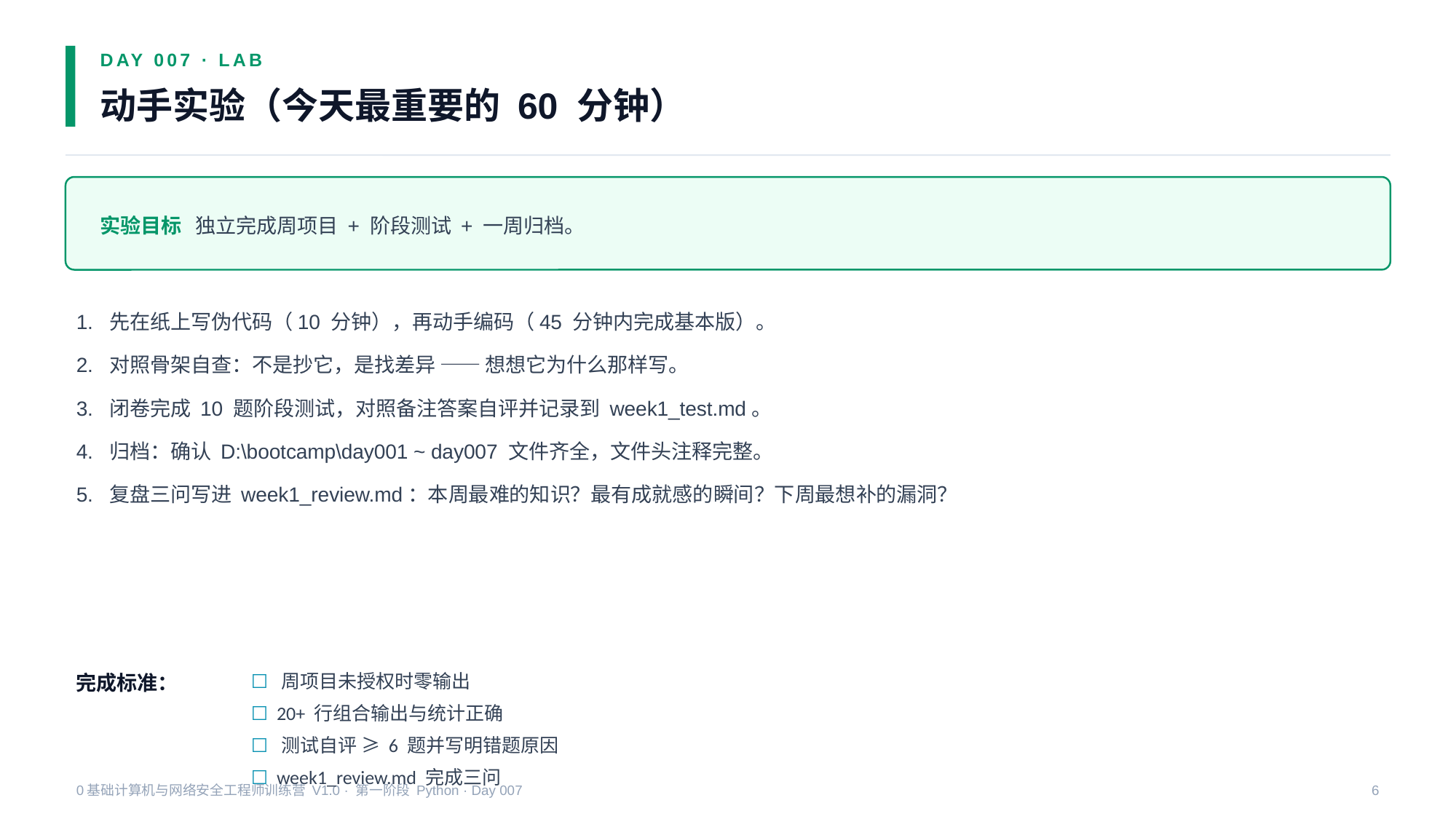

DAY 007 · LAB

动手实验（今天最重要的 60 分钟）

实验目标   独立完成周项目 + 阶段测试 + 一周归档。
1.  先在纸上写伪代码（10 分钟），再动手编码（45 分钟内完成基本版）。
2.  对照骨架自查：不是抄它，是找差异 —— 想想它为什么那样写。
3.  闭卷完成 10 题阶段测试，对照备注答案自评并记录到 week1_test.md。
4.  归档：确认 D:\bootcamp\day001 ~ day007 文件齐全，文件头注释完整。
5.  复盘三问写进 week1_review.md：本周最难的知识？最有成就感的瞬间？下周最想补的漏洞？
完成标准：
☐  周项目未授权时零输出
☐  20+ 行组合输出与统计正确
☐  测试自评 ≥ 6 题并写明错题原因
☐  week1_review.md 完成三问
0基础计算机与网络安全工程师训练营 V1.0 · 第一阶段 Python · Day 007
6